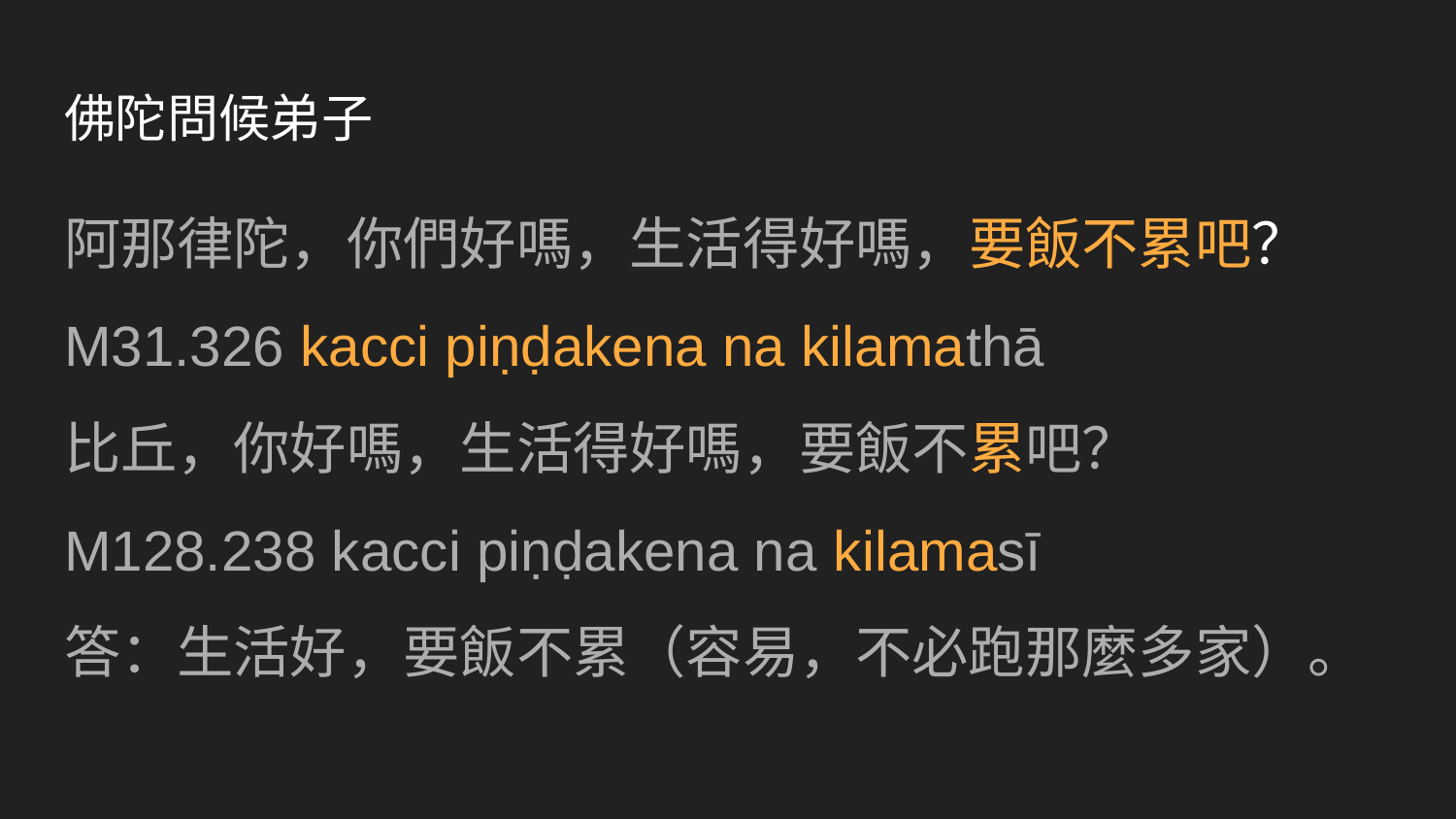

# 佛陀問候弟子
阿那律陀，你們好嗎，生活得好嗎，要飯不累吧？
M31.326 kacci piṇḍakena na kilamathā
比丘，你好嗎，生活得好嗎，要飯不累吧？
M128.238 kacci piṇḍakena na kilamasī
答：生活好，要飯不累（容易，不必跑那麼多家）。